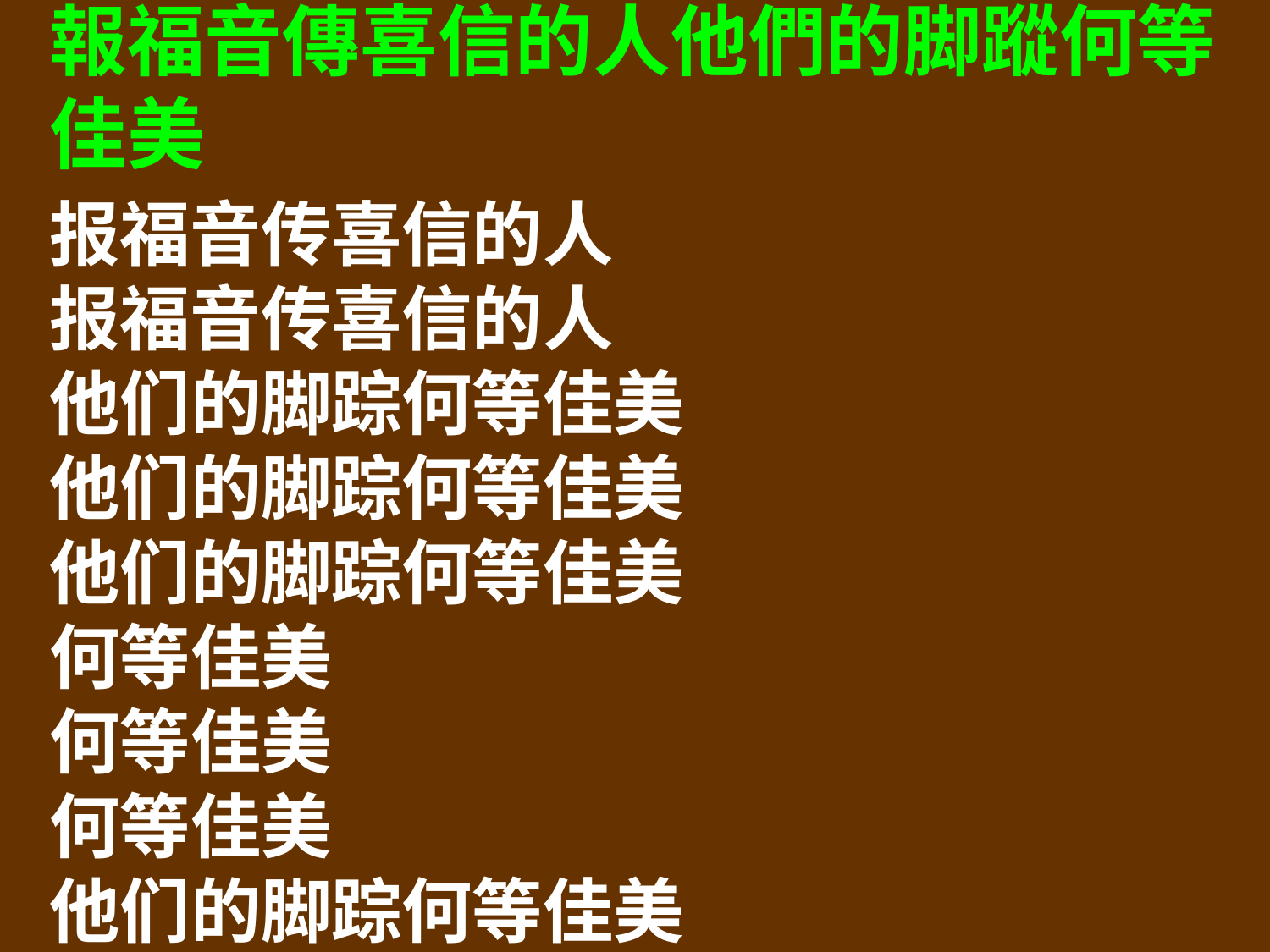

報福音傳喜信的人他們的脚蹤何等佳美
报福音传喜信的人
报福音传喜信的人
他们的脚踪何等佳美
他们的脚踪何等佳美
他们的脚踪何等佳美
何等佳美
何等佳美
何等佳美
他们的脚踪何等佳美
何等佳美